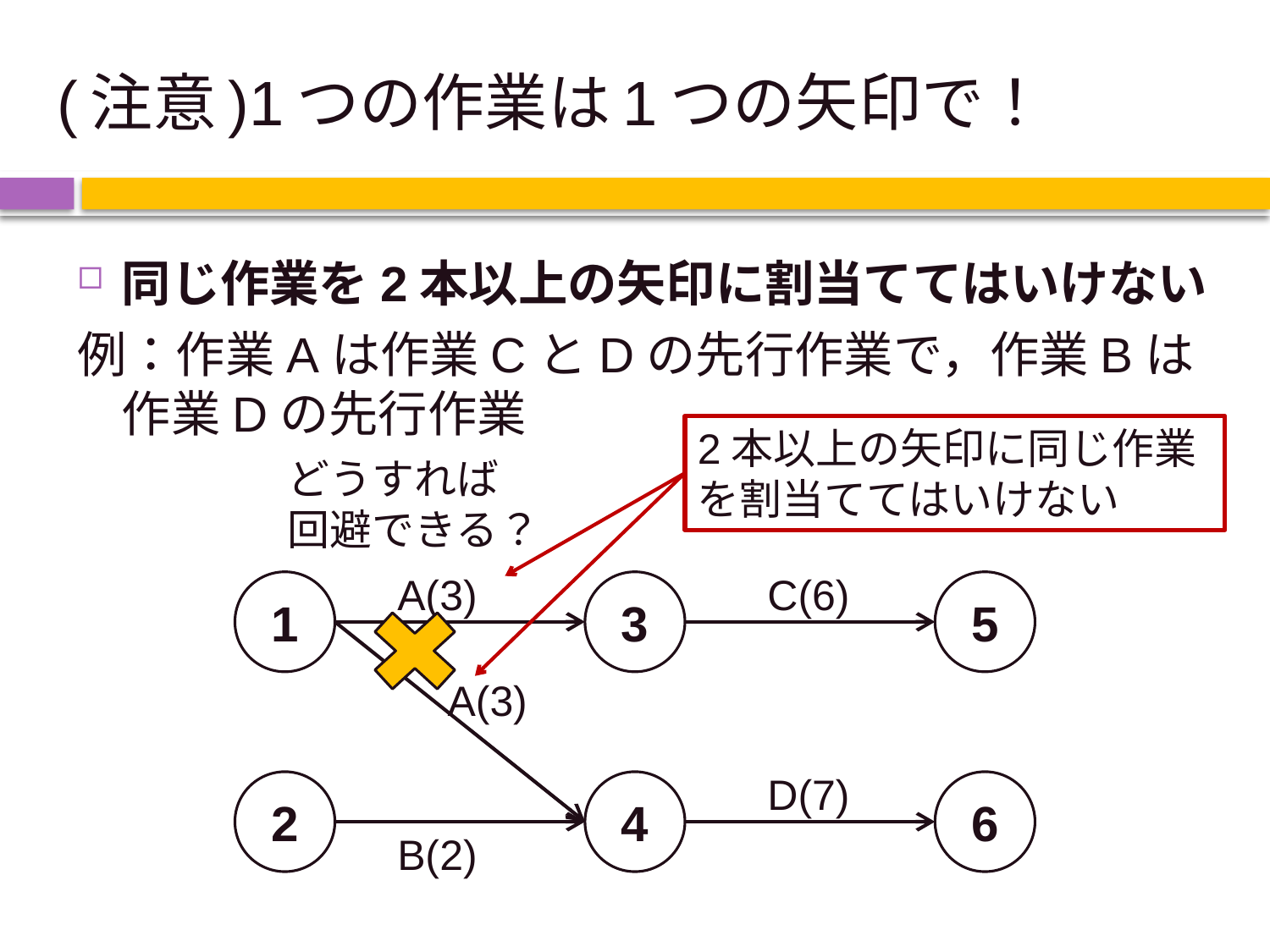

# (注意)1つの作業は1つの矢印で！
同じ作業を2本以上の矢印に割当ててはいけない
例：作業Aは作業CとDの先行作業で，作業Bは作業Dの先行作業

2本以上の矢印に同じ作業を割当ててはいけない
どうすれば　回避できる？
A(3)
C(6)
1
3
5

A(3)
D(7)
2
4
6
B(2)